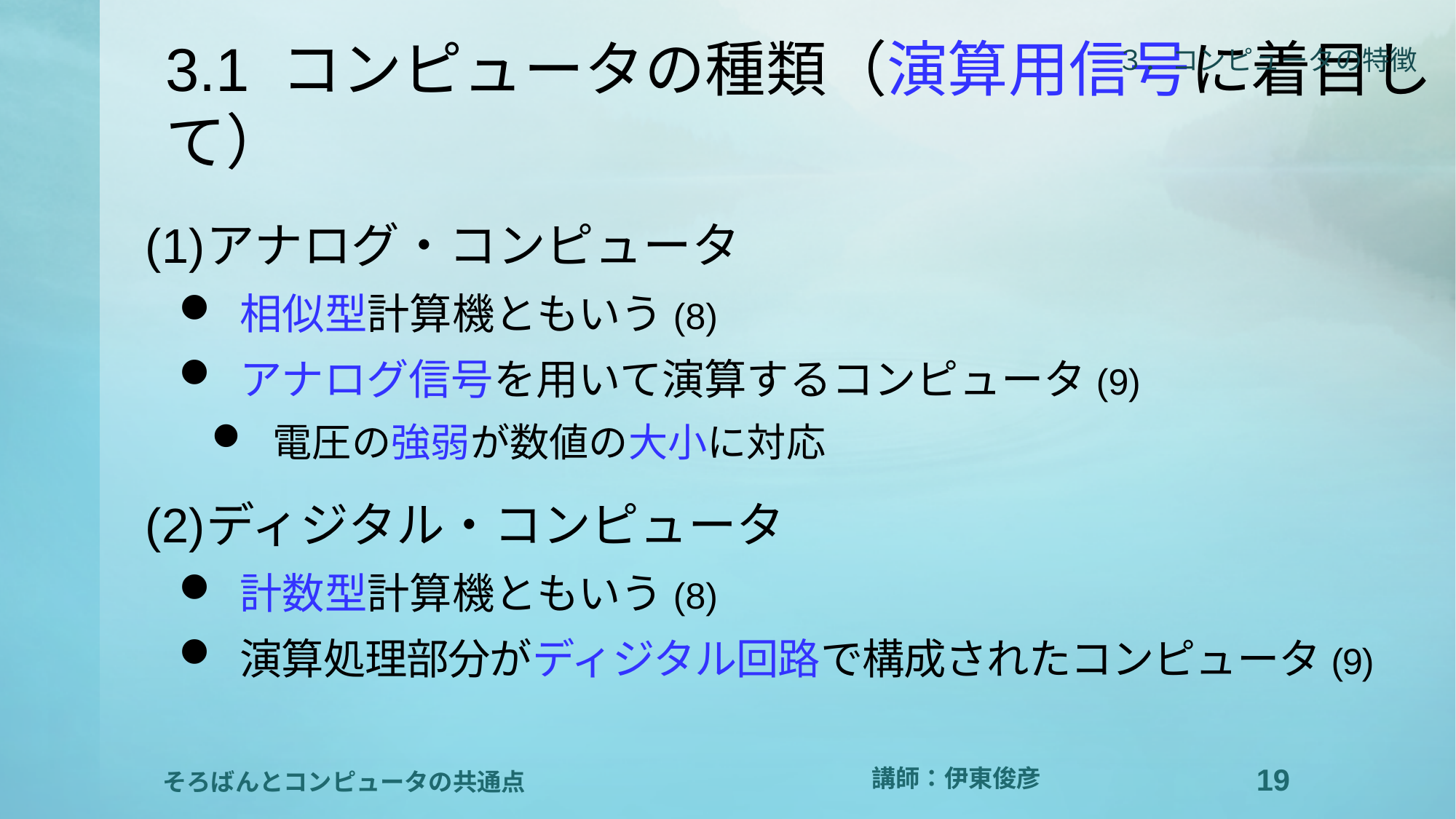

３．コンピュータの特徴
# 3.1 コンピュータの種類（演算用信号に着目して）
アナログ・コンピュータ
相似型計算機ともいう(8)
アナログ信号を用いて演算するコンピュータ(9)
電圧の強弱が数値の大小に対応
ディジタル・コンピュータ
計数型計算機ともいう(8)
演算処理部分がディジタル回路で構成されたコンピュータ(9)
19
そろばんとコンピュータの共通点
講師：伊東俊彦